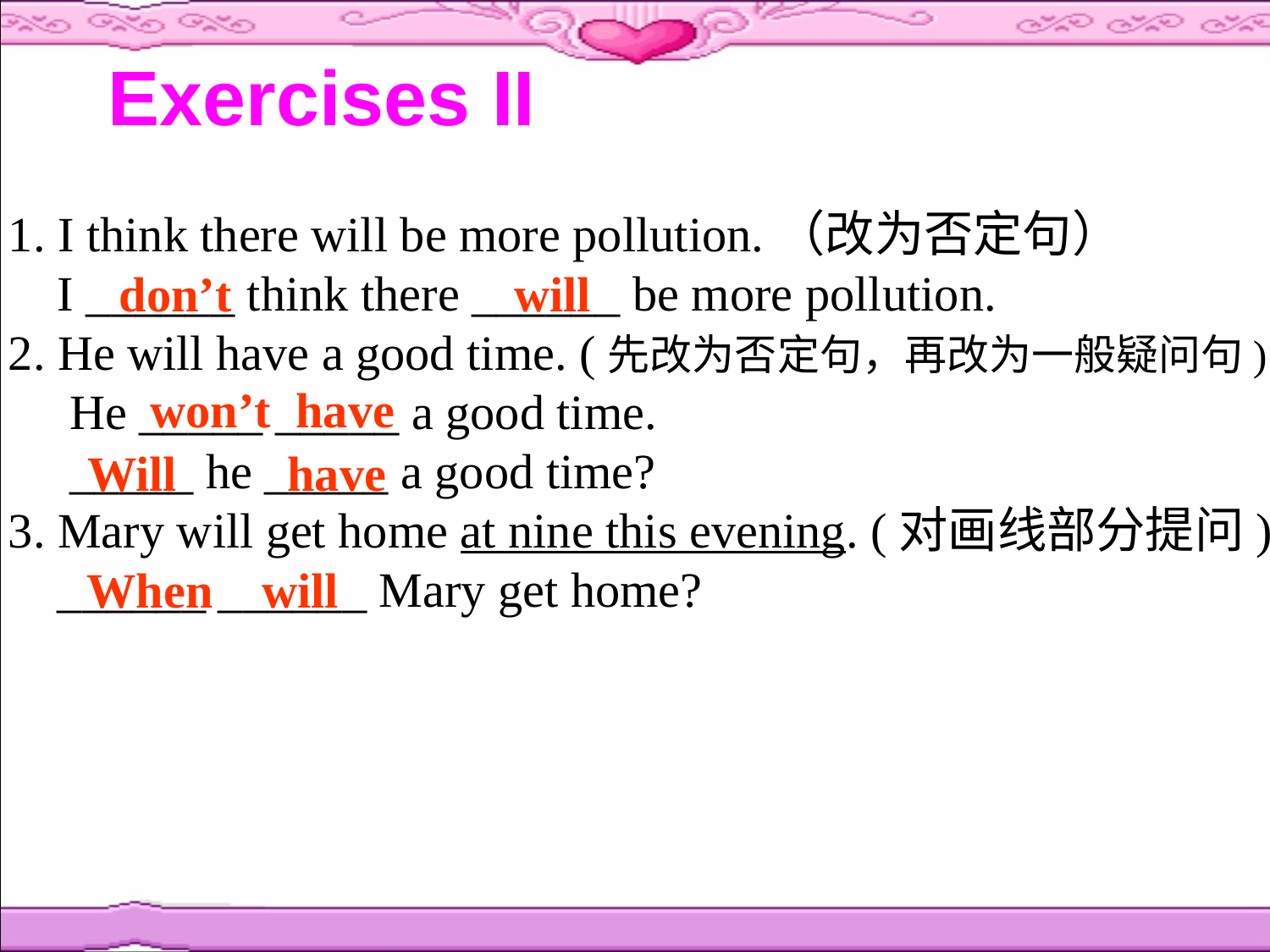

Exercises II

1. I think there will be more pollution.（改为否定句）
    I ______ think there ______ be more pollution.
2. He will have a good time. (先改为否定句，再改为一般疑问句)
     He _____ _____ a good time.
     _____ he _____ a good time?
3. Mary will get home at nine this evening. (对画线部分提问)
    ______ ______ Mary get home?

don’t                       will
won’t  have
Will         have
When    will